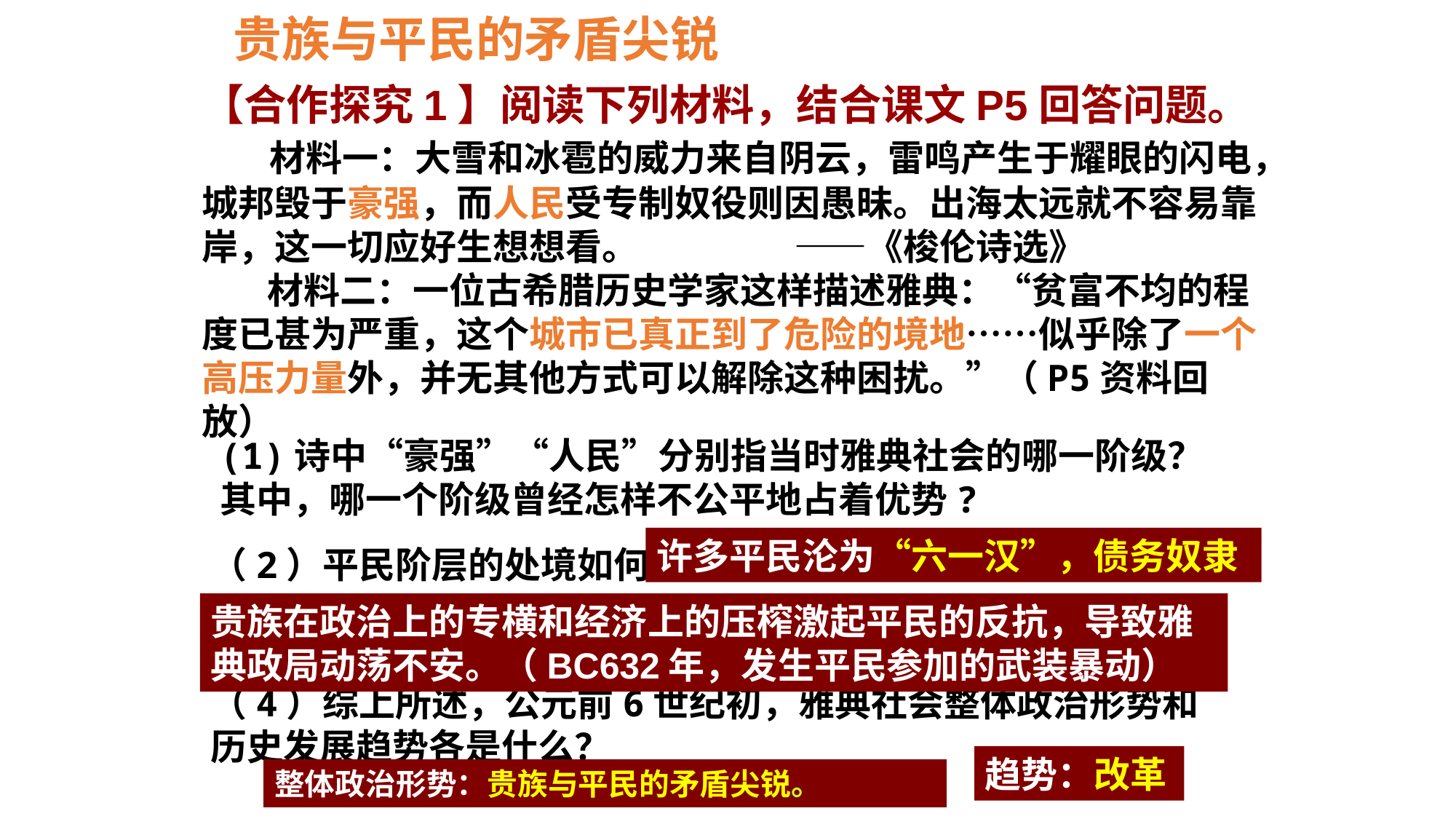

贵族与平民的矛盾尖锐
【合作探究1】阅读下列材料，结合课文P5回答问题。
      材料一：大雪和冰雹的威力来自阴云，雷鸣产生于耀眼的闪电，城邦毁于豪强，而人民受专制奴役则因愚昧。出海太远就不容易靠岸，这一切应好生想想看。                   ——《梭伦诗选》
       材料二：一位古希腊历史学家这样描述雅典：“贫富不均的程度已甚为严重，这个城市已真正到了危险的境地……似乎除了一个高压力量外，并无其他方式可以解除这种困扰。”（P5资料回放）
(1)诗中“豪强”“人民”分别指当时雅典社会的哪一阶级？其中，哪一个阶级曾经怎样不公平地占着优势?
许多平民沦为“六一汉”，债务奴隶
（2）平民阶层的处境如何？
贵族在政治上的专横和经济上的压榨激起平民的反抗，导致雅典政局动荡不安。（BC632年，发生平民参加的武装暴动）
（3）“一个城市到了真正危险的境地”是什么意思？
（4）综上所述，公元前6世纪初，雅典社会整体政治形势和历史发展趋势各是什么？
趋势：改革
整体政治形势：贵族与平民的矛盾尖锐。